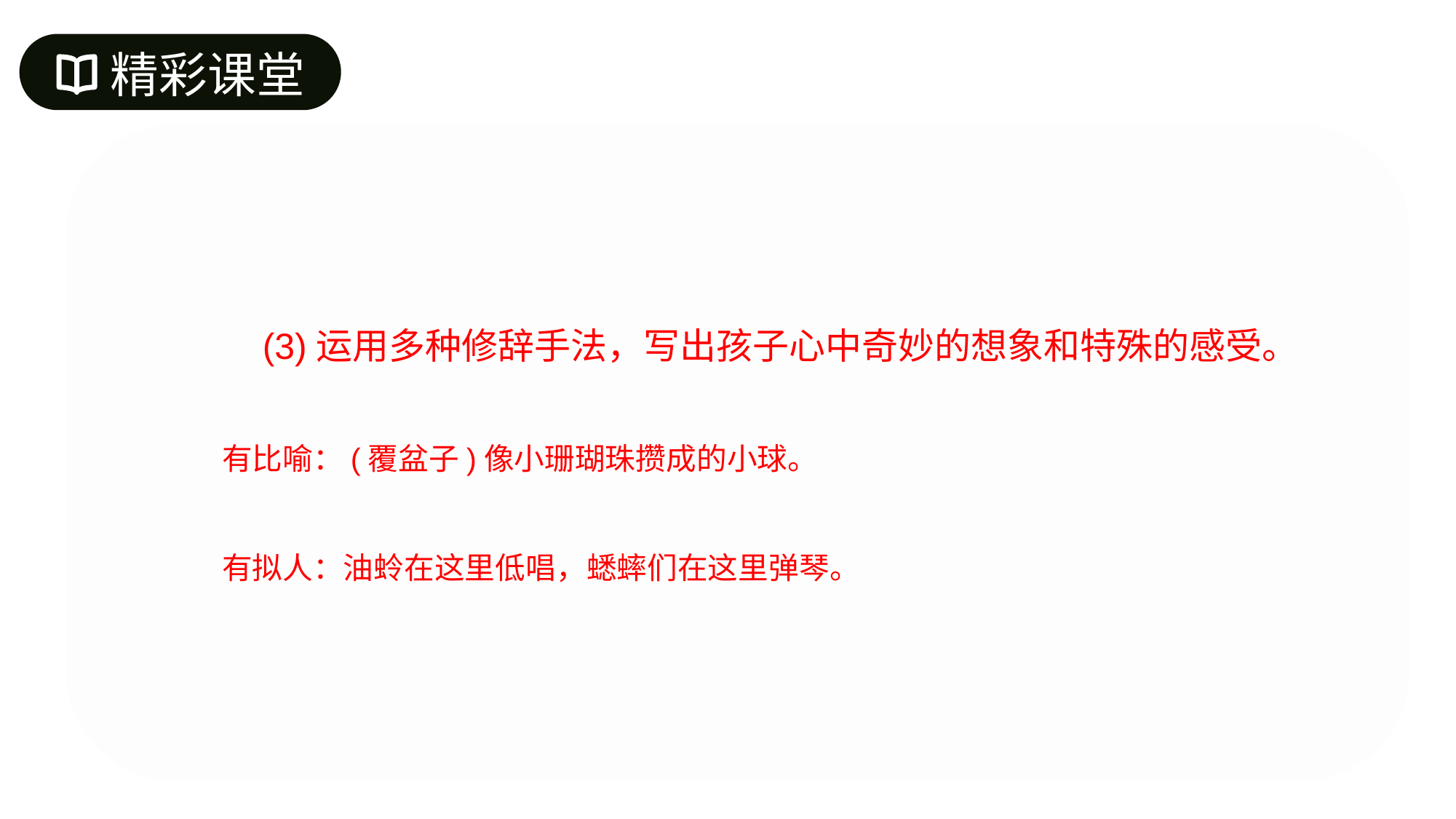

精彩课堂

    (3)运用多种修辞手法，写出孩子心中奇妙的想象和特殊的感受。
有比喻：(覆盆子)像小珊瑚珠攒成的小球。
有拟人：油蛉在这里低唱，蟋蟀们在这里弹琴。